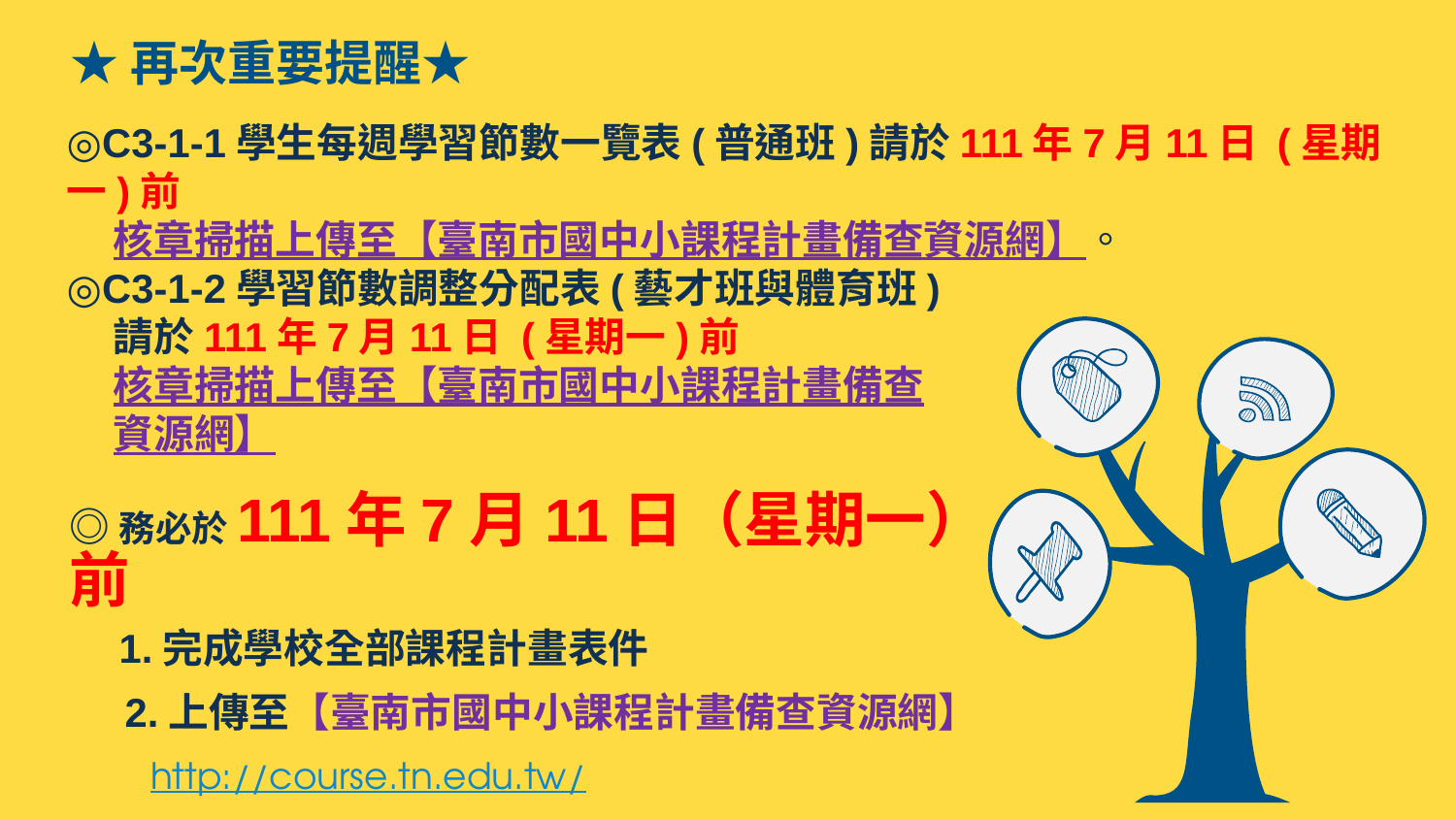

★再次重要提醒★
◎C3-1-1學生每週學習節數一覽表(普通班)請於111年7月11日 (星期一)前
    核章掃描上傳至【臺南市國中小課程計畫備查資源網】。
◎C3-1-2學習節數調整分配表(藝才班與體育班)
    請於111年7月11日 (星期一)前
    核章掃描上傳至【臺南市國中小課程計畫備查
    資源網】

◎務必於111年7月11日（星期一）前
   1.完成學校全部課程計畫表件
     2.上傳至【臺南市國中小課程計畫備查資源網】
        http://course.tn.edu.tw/